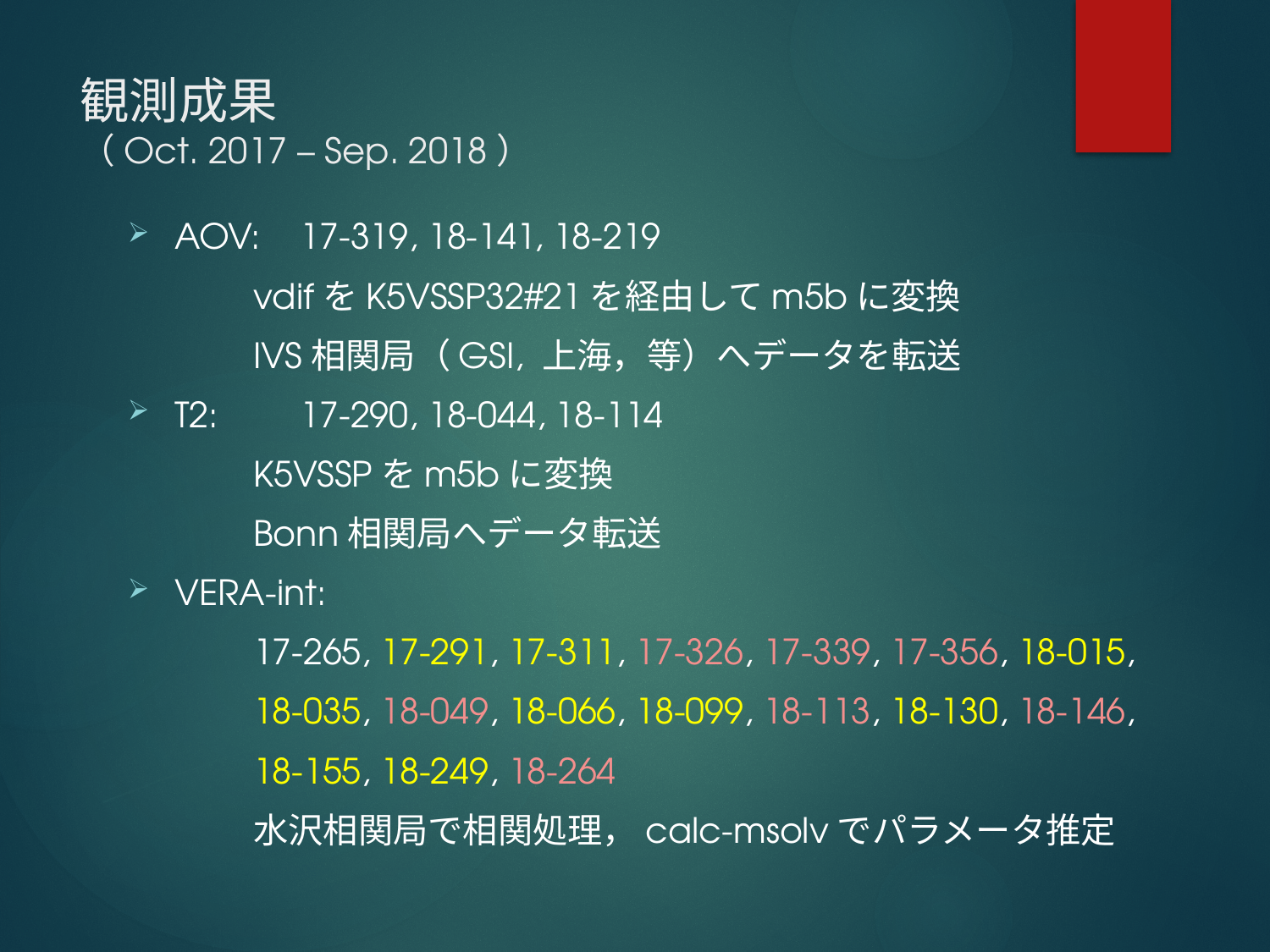

# 観測成果 （Oct. 2017 – Sep. 2018）
AOV:	17-319, 18-141, 18-219
		vdifをK5VSSP32#21を経由してm5bに変換
		IVS相関局（GSI, 上海，等）へデータを転送
T2: 		17-290, 18-044, 18-114
		K5VSSPをm5bに変換
		Bonn相関局へデータ転送
VERA-int:
	17-265, 17-291, 17-311, 17-326, 17-339, 17-356, 18-015,
	18-035, 18-049, 18-066, 18-099, 18-113, 18-130, 18-146,
	18-155, 18-249, 18-264
		水沢相関局で相関処理，calc-msolvでパラメータ推定